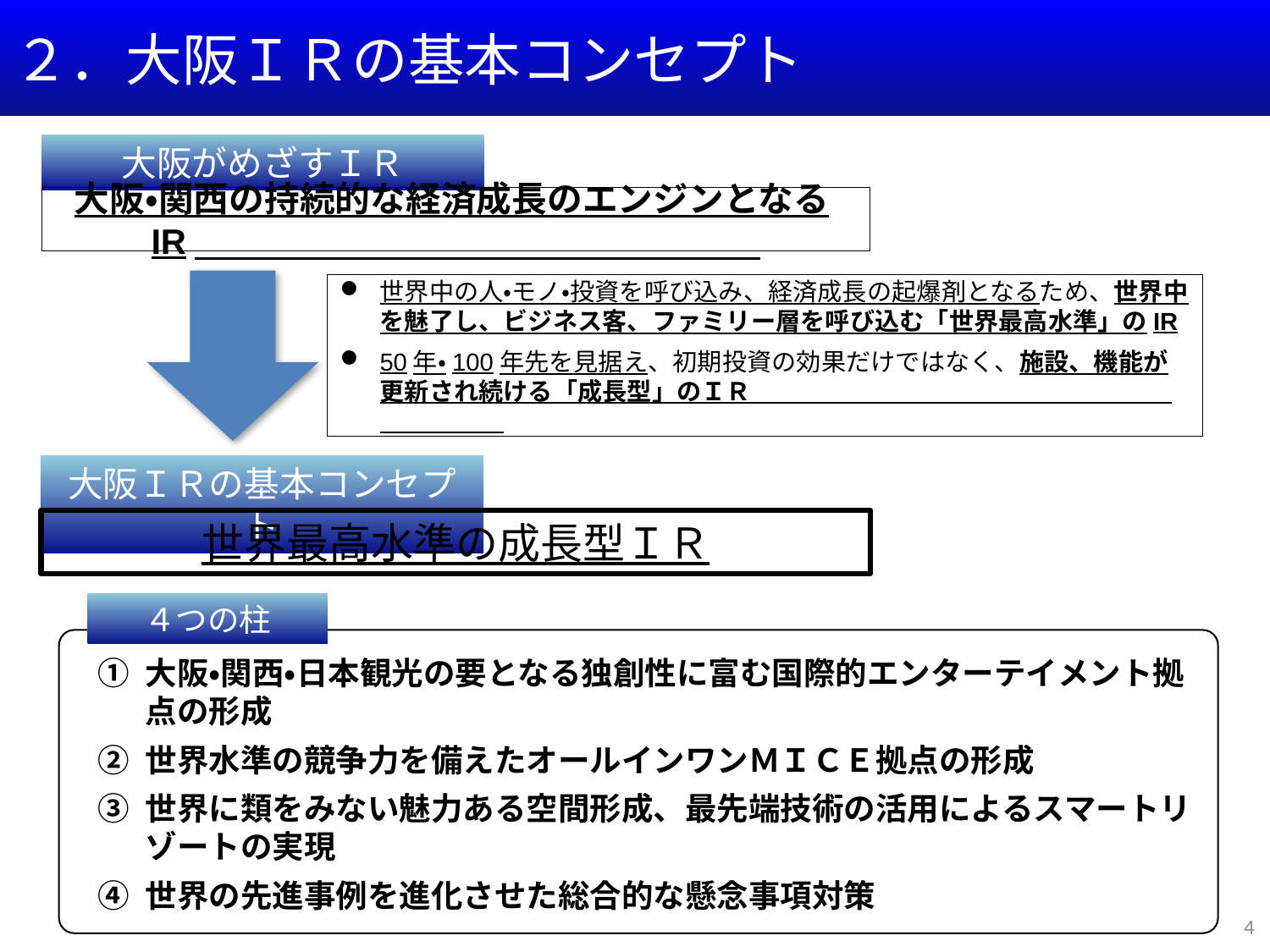

２．大阪ＩＲの基本コンセプト
大阪がめざすＩＲ
大阪・関西の持続的な経済成長のエンジンとなるIR

世界中の人・モノ・投資を呼び込み、経済成長の起爆剤となるため、世界中を魅了し、ビジネス客、ファミリー層を呼び込む「世界最高水準」のIR
50年・100年先を見据え、初期投資の効果だけではなく、施設、機能が更新され続ける「成長型」のＩＲ
大阪ＩＲの基本コンセプト
世界最高水準の成長型ＩＲ
４つの柱
大阪・関西・日本観光の要となる独創性に富む国際的エンターテイメント拠点の形成
世界水準の競争力を備えたオールインワンＭＩＣＥ拠点の形成
世界に類をみない魅力ある空間形成、最先端技術の活用によるスマートリゾートの実現
世界の先進事例を進化させた総合的な懸念事項対策
4